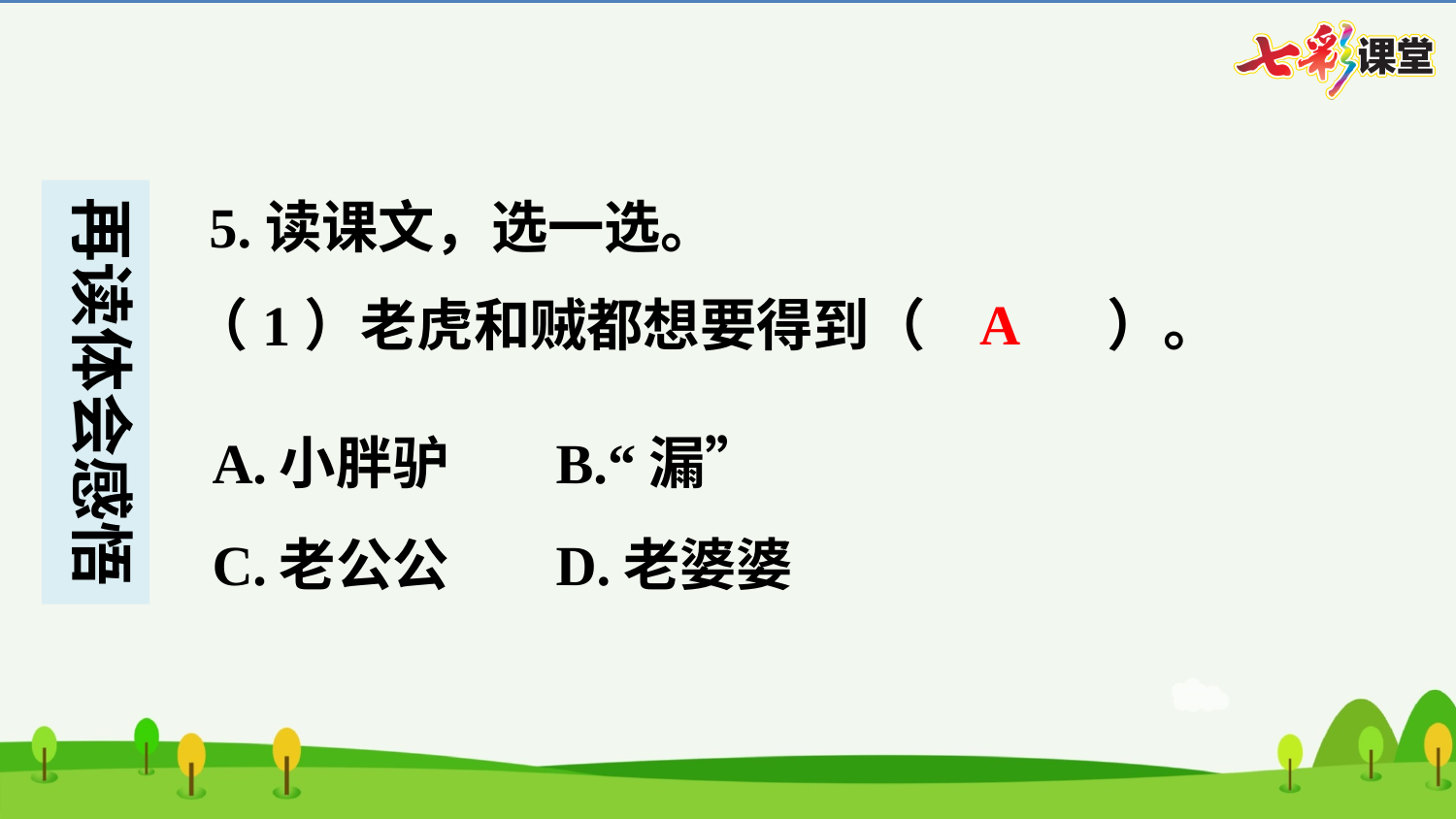

5.读课文，选一选。
A
（1）老虎和贼都想要得到（　A　）。
| A.小胖驴 | B.“漏” |
| --- | --- |
| C.老公公 | D.老婆婆 |